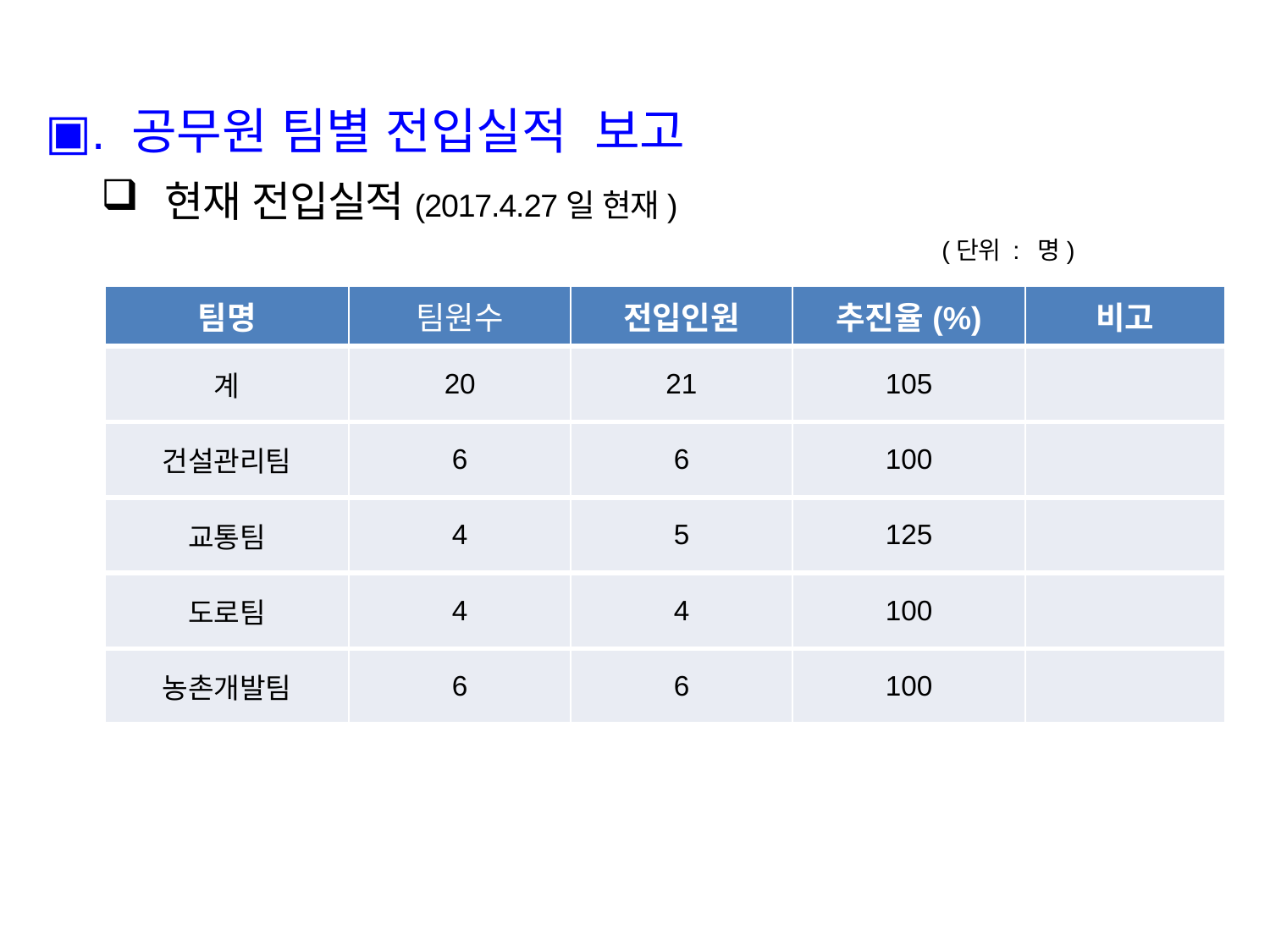

▣. 공무원 팀별 전입실적  보고
현재 전입실적(2017.4.27일 현재)
                                                                                                                                          (단위 :  명)

| 팀명 | 팀원수 | 전입인원 | 추진율(%) | 비고 |
| --- | --- | --- | --- | --- |
| 계 | 20 | 21 | 105 |  |
| 건설관리팀 | 6 | 6 | 100 |  |
| 교통팀 | 4 | 5 | 125 |  |
| 도로팀 | 4 | 4 | 100 |  |
| 농촌개발팀 | 6 | 6 | 100 |  |